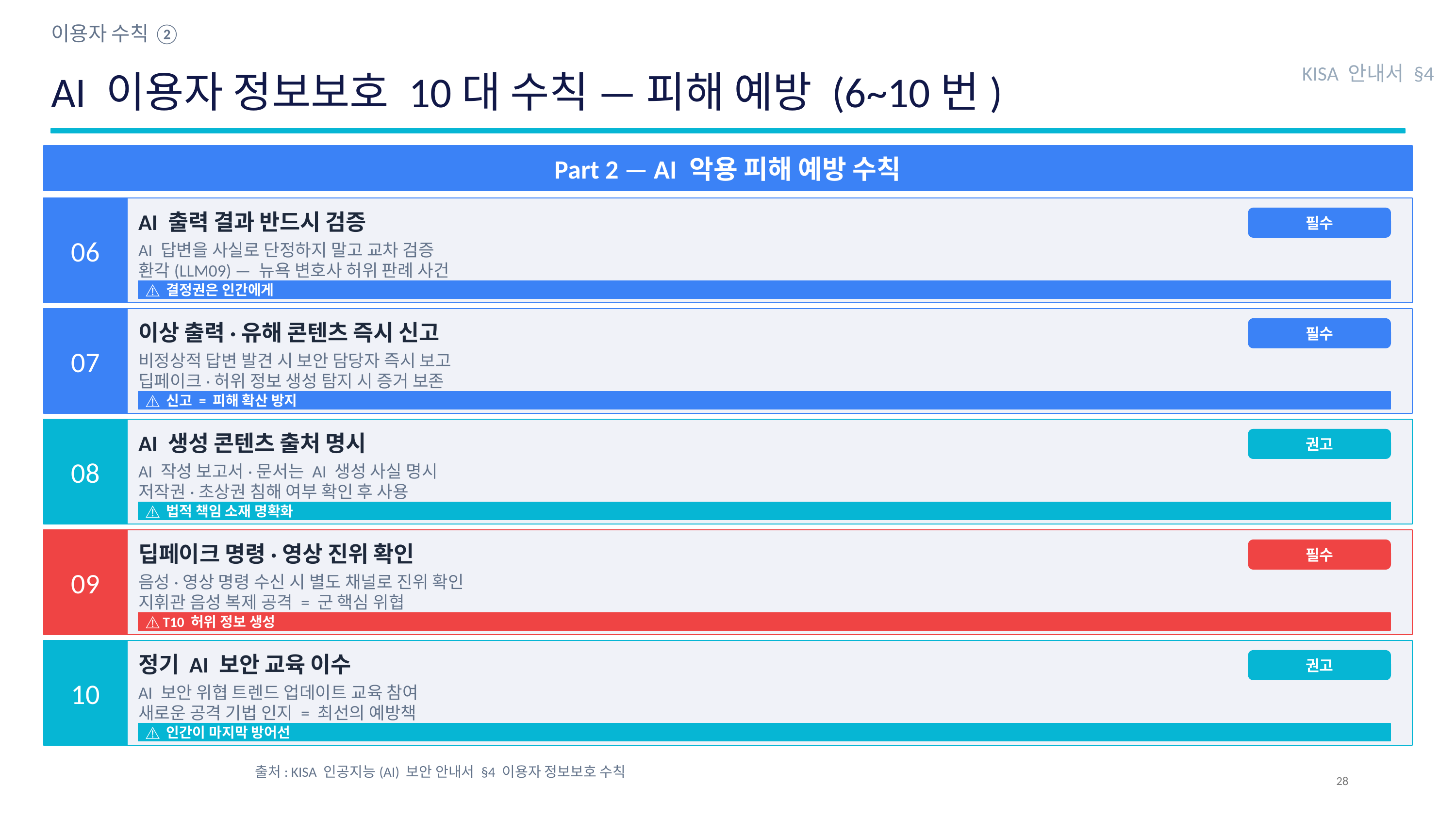

이용자 수칙 ②
AI 이용자 정보보호 10대 수칙 — 피해 예방 (6~10번)
KISA 안내서 §4

Part 2 — AI 악용 피해 예방 수칙

06
AI 출력 결과 반드시 검증

필수
AI 답변을 사실로 단정하지 말고 교차 검증
환각(LLM09) — 뉴욕 변호사 허위 판례 사건

⚠ 결정권은 인간에게

07
이상 출력·유해 콘텐츠 즉시 신고

필수
비정상적 답변 발견 시 보안 담당자 즉시 보고
딥페이크·허위 정보 생성 탐지 시 증거 보존

⚠ 신고 = 피해 확산 방지

08
AI 생성 콘텐츠 출처 명시

권고
AI 작성 보고서·문서는 AI 생성 사실 명시
저작권·초상권 침해 여부 확인 후 사용

⚠ 법적 책임 소재 명확화

09
딥페이크 명령·영상 진위 확인

필수
음성·영상 명령 수신 시 별도 채널로 진위 확인
지휘관 음성 복제 공격 = 군 핵심 위협

⚠ T10 허위 정보 생성

10
정기 AI 보안 교육 이수

권고
AI 보안 위협 트렌드 업데이트 교육 참여
새로운 공격 기법 인지 = 최선의 예방책

⚠ 인간이 마지막 방어선
출처: KISA 인공지능(AI) 보안 안내서 §4 이용자 정보보호 수칙
28